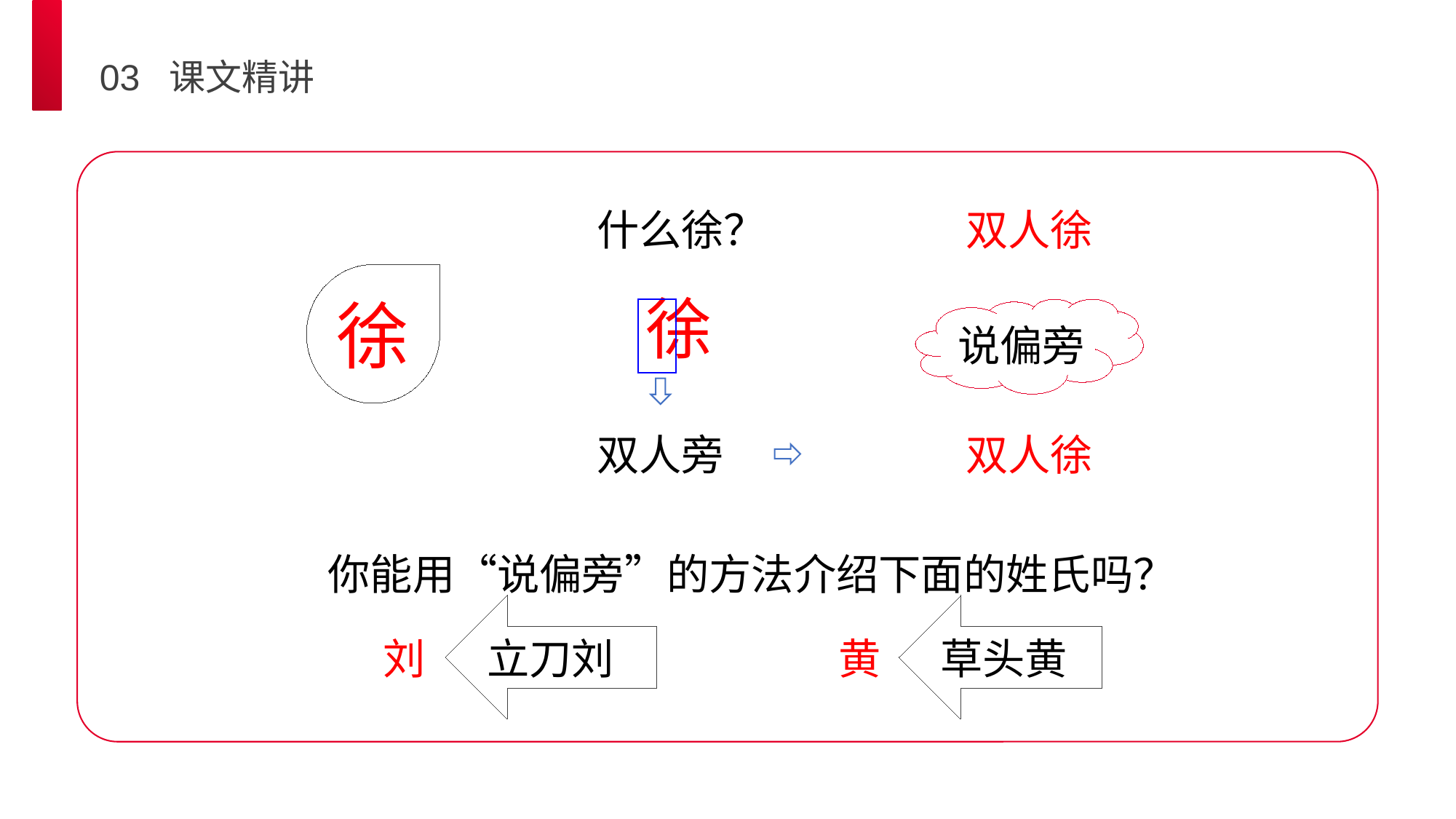

03  课文精讲

什么徐？
双人徐
徐
徐

说偏旁

双人旁
双人徐

    你能用“说偏旁”的方法介绍下面的姓氏吗？
立刀刘
黄
草头黄
刘